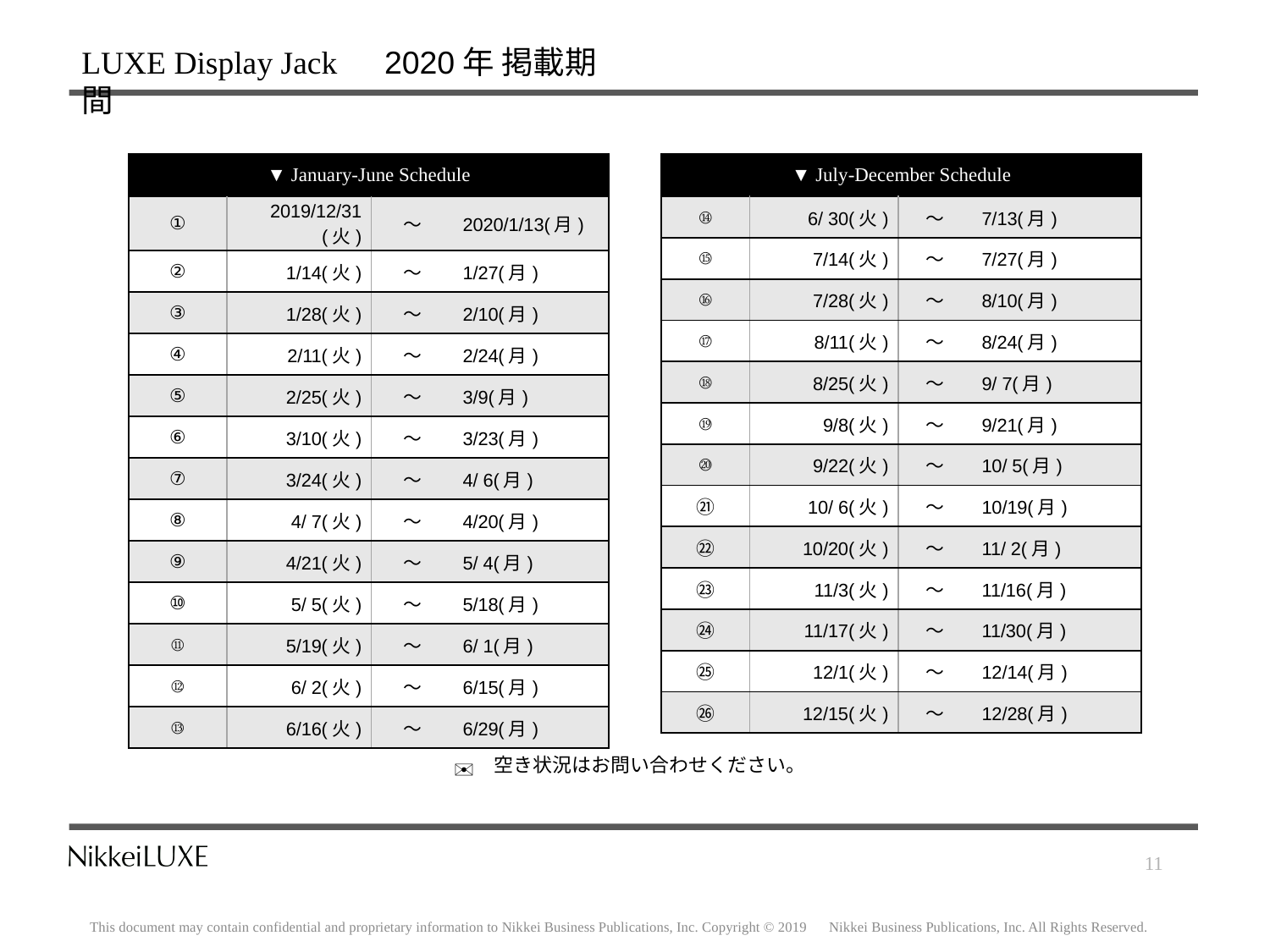

LUXE Display Jack　2020年 掲載期間
| ▼ July-December Schedule |  |  |  |
| --- | --- | --- | --- |
| ⑭ | 6/ 30(火) | ～ | 7/13(月) |
| ⑮ | 7/14(火) | ～ | 7/27(月) |
| ⑯ | 7/28(火) | ～ | 8/10(月) |
| ⑰ | 8/11(火) | ～ | 8/24(月) |
| ⑱ | 8/25(火) | ～ | 9/ 7(月) |
| ⑲ | 9/8(火) | ～ | 9/21(月) |
| ⑳ | 9/22(火) | ～ | 10/ 5(月) |
| ㉑ | 10/ 6(火) | ～ | 10/19(月) |
| ㉒ | 10/20(火) | ～ | 11/ 2(月) |
| ㉓ | 11/3(火) | ～ | 11/16(月) |
| ㉔ | 11/17(火) | ～ | 11/30(月) |
| ㉕ | 12/1(火) | ～ | 12/14(月) |
| ㉖ | 12/15(火) | ～ | 12/28(月) |
| ▼ January-June Schedule |  |  |  |
| --- | --- | --- | --- |
| ① | 2019/12/31(火) | ～ | 2020/1/13(月) |
| ② | 1/14(火) | ～ | 1/27(月) |
| ③ | 1/28(火) | ～ | 2/10(月) |
| ④ | 2/11(火) | ～ | 2/24(月) |
| ⑤ | 2/25(火) | ～ | 3/9(月) |
| ⑥ | 3/10(火) | ～ | 3/23(月) |
| ⑦ | 3/24(火) | ～ | 4/ 6(月) |
| ⑧ | 4/ 7(火) | ～ | 4/20(月) |
| ⑨ | 4/21(火) | ～ | 5/ 4(月) |
| ⑩ | 5/ 5(火) | ～ | 5/18(月) |
| ⑪ | 5/19(火) | ～ | 6/ 1(月) |
| ⑫ | 6/ 2(火) | ～ | 6/15(月) |
| ⑬ | 6/16(火) | ～ | 6/29(月) |
✉
空き状況はお問い合わせください。
11
This document may contain confidential and proprietary information to Nikkei Business Publications, Inc. Copyright © 2019　Nikkei Business Publications, Inc. All Rights Reserved.